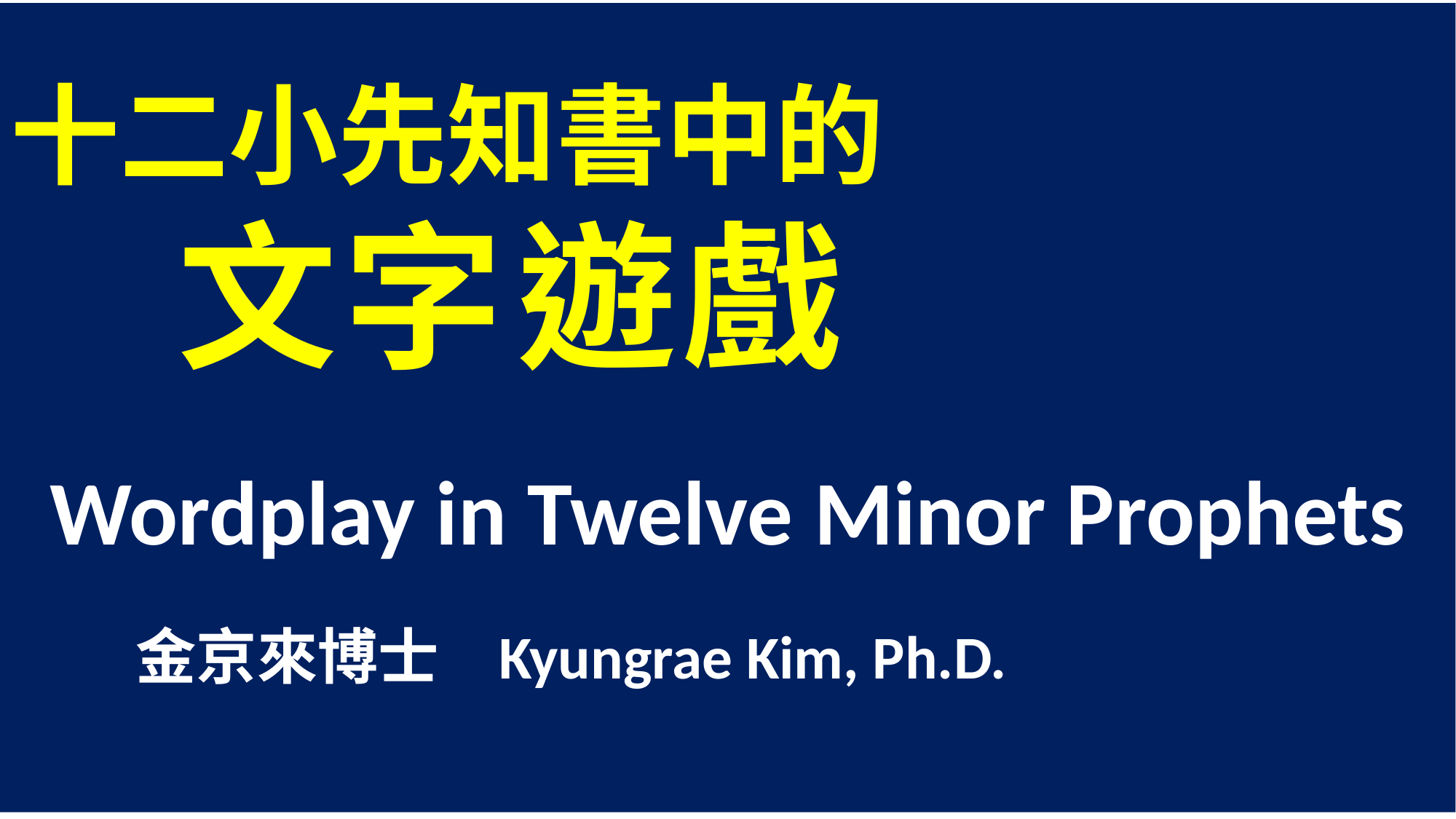

十二小先知書中的
       文 字 遊 戲

Wordplay in Twelve Minor Prophets

        金京來博士   Kyungrae Kim, Ph.D.